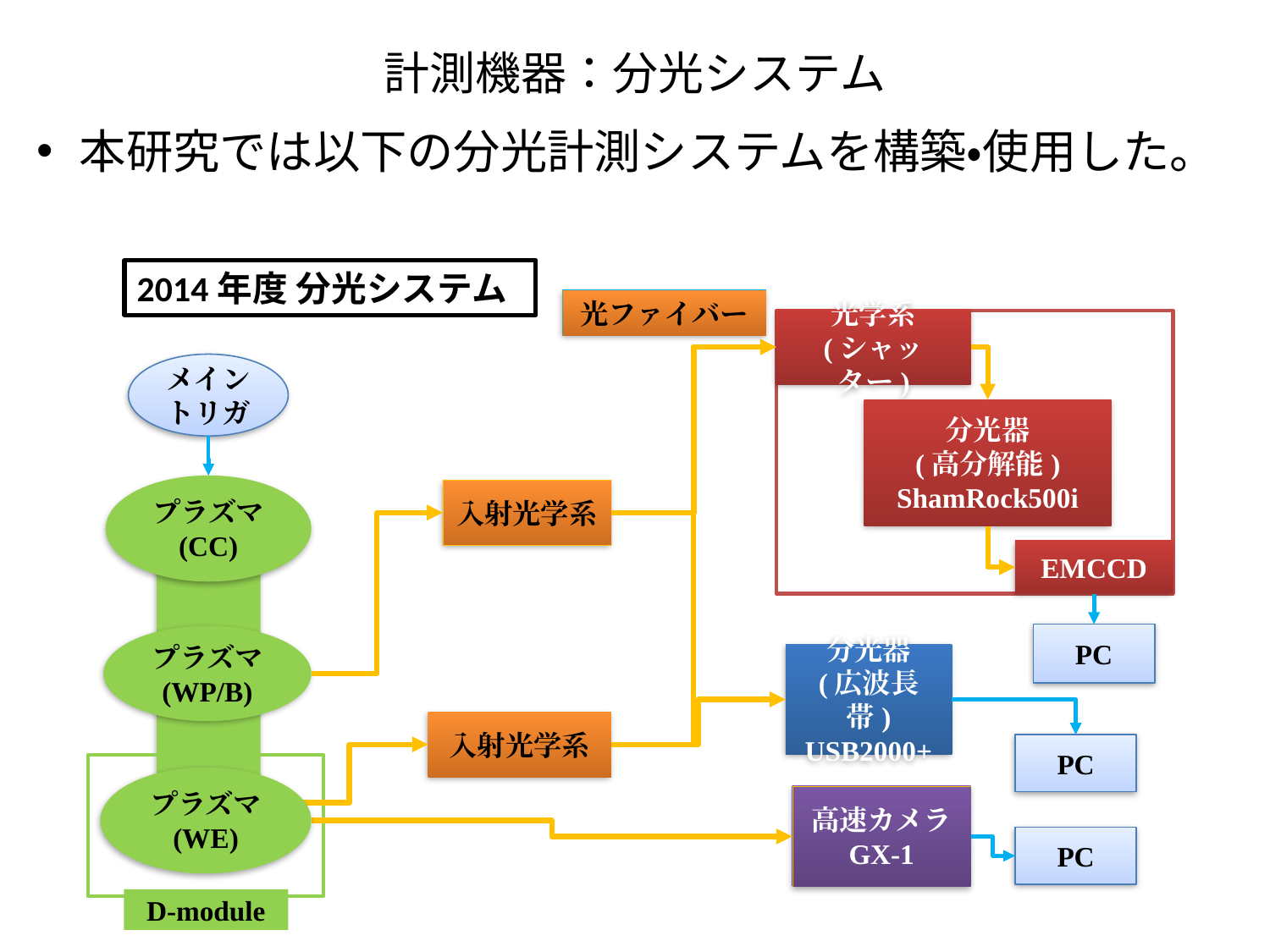

# 計測機器：分光システム
本研究では以下の分光計測システムを構築・使用した。
2014年度 分光システム
光ファイバー
光学系
(シャッター)

メイン
トリガ
分光器
(高分解能)
ShamRock500i
プラズマ
(CC)
入射光学系

EMCCD
PC
プラズマ
(WP/B)
分光器
(広波長帯)
USB2000+
入射光学系
PC

プラズマ
(WE)
高速カメラ
GX-1
PC
D-module